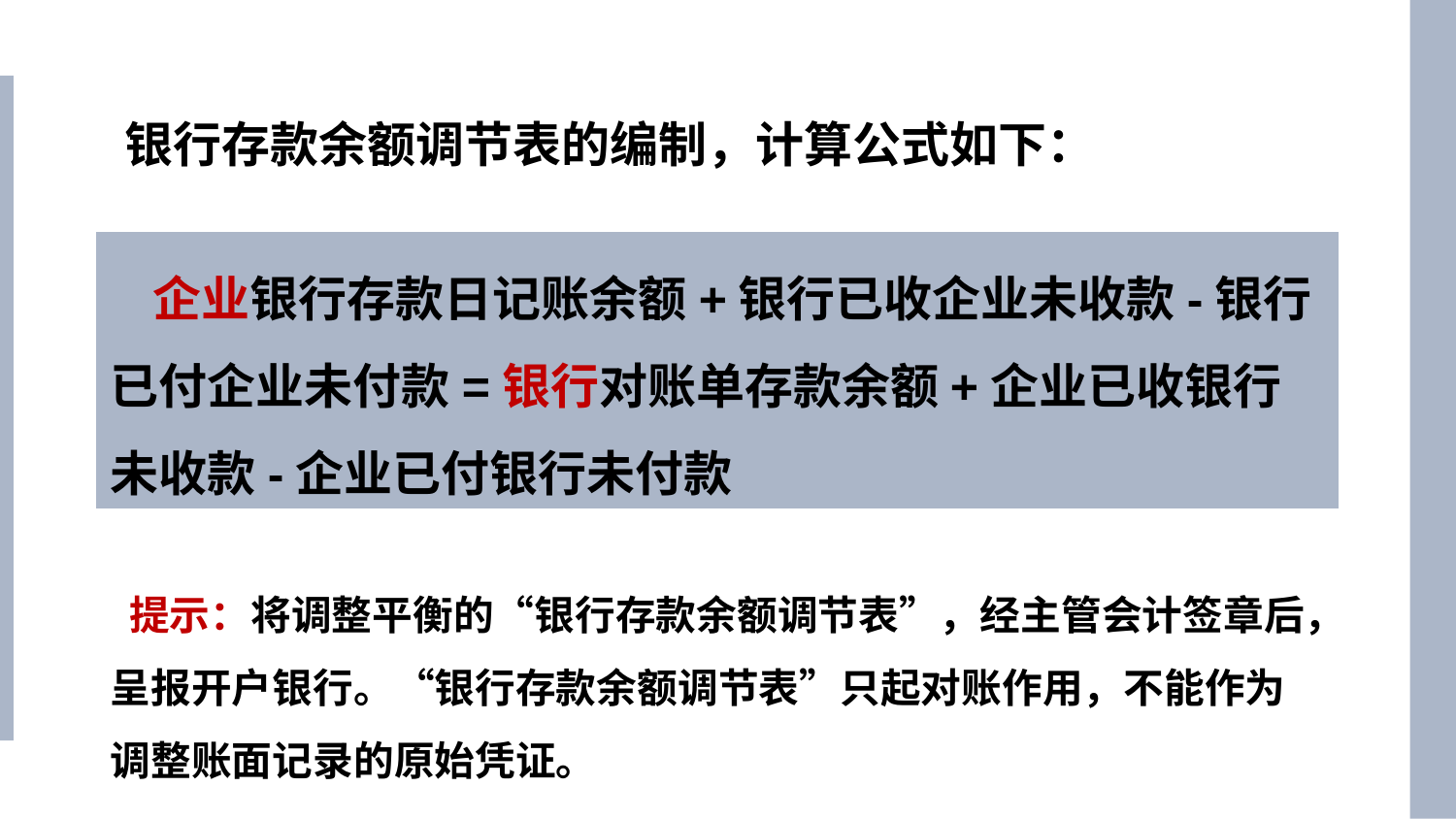

银行存款余额调节表的编制，计算公式如下：
企业银行存款日记账余额+银行已收企业未收款-银行已付企业未付款=银行对账单存款余额+企业已收银行未收款-企业已付银行未付款
 提示：将调整平衡的“银行存款余额调节表”，经主管会计签章后，呈报开户银行。“银行存款余额调节表”只起对账作用，不能作为调整账面记录的原始凭证。